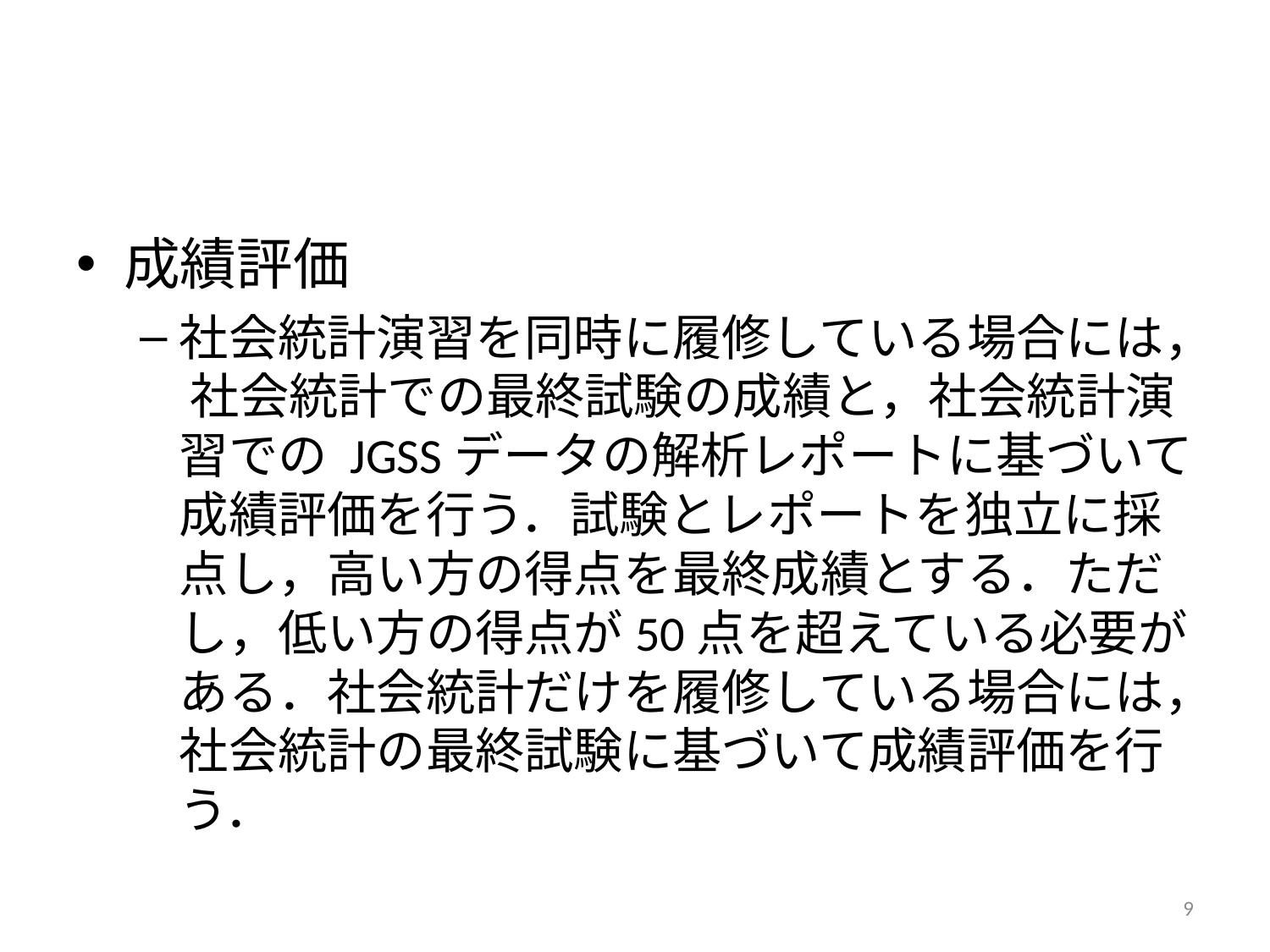

#
成績評価
社会統計演習を同時に履修している場合には， 社会統計での最終試験の成績と，社会統計演習での JGSSデータの解析レポートに基づいて成績評価を行う．試験とレポートを独立に採点し，高い方の得点を最終成績とする．ただし，低い方の得点が50点を超えている必要がある．社会統計だけを履修している場合には，社会統計の最終試験に基づいて成績評価を行う．
9